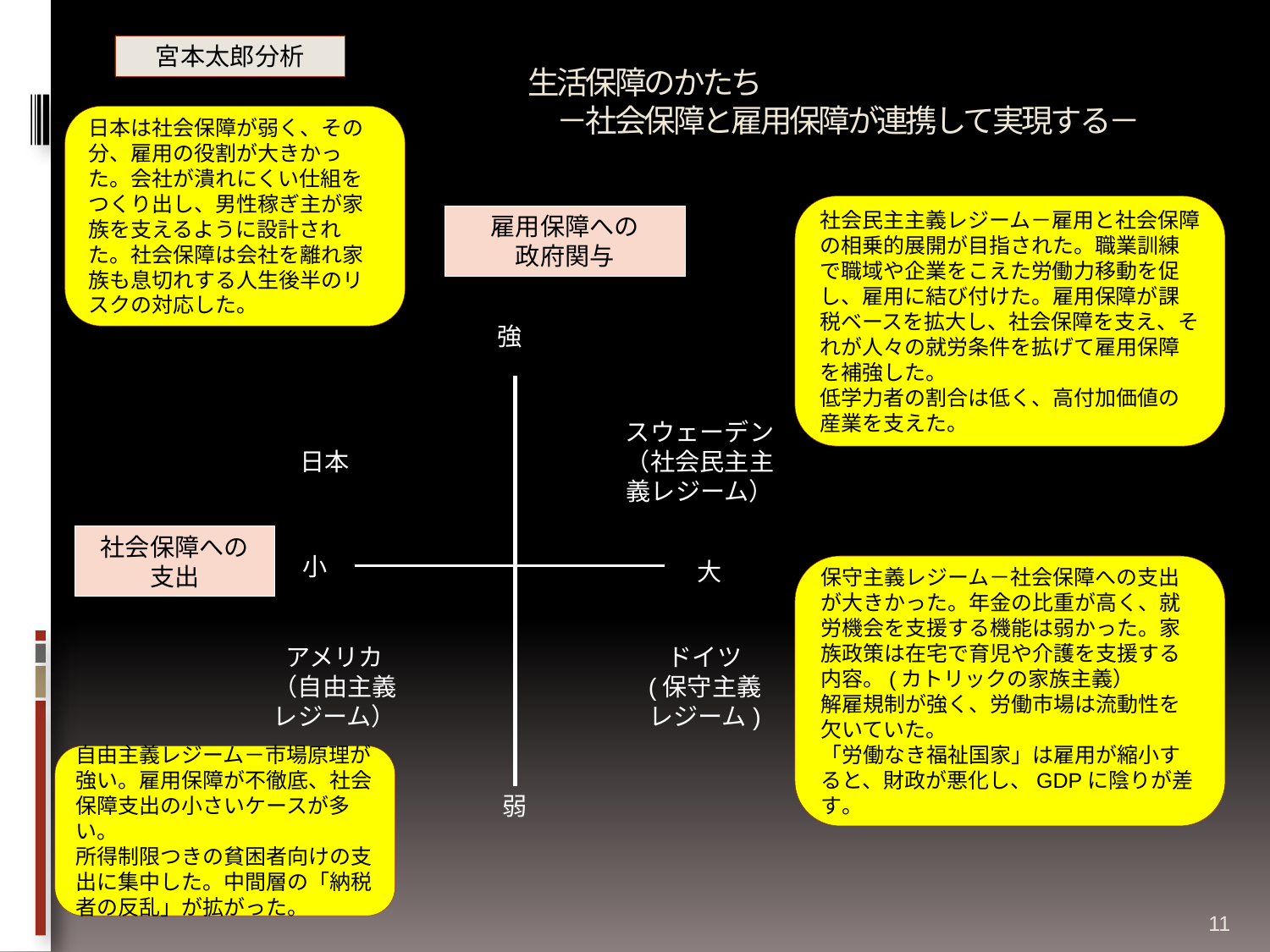

宮本太郎分析
# 生活保障のかたち 　－社会保障と雇用保障が連携して実現する－
日本は社会保障が弱く、その分、雇用の役割が大きかった。会社が潰れにくい仕組をつくり出し、男性稼ぎ主が家族を支えるように設計された。社会保障は会社を離れ家族も息切れする人生後半のリスクの対応した。

社会民主主義レジーム－雇用と社会保障の相乗的展開が目指された。職業訓練で職域や企業をこえた労働力移動を促し、雇用に結び付けた。雇用保障が課税ベースを拡大し、社会保障を支え、それが人々の就労条件を拡げて雇用保障を補強した。
低学力者の割合は低く、高付加価値の産業を支えた。
雇用保障への
政府関与
強
スウェーデン
（社会民主主義レジーム）
日本
社会保障への
支出
小
大
保守主義レジーム－社会保障への支出が大きかった。年金の比重が高く、就労機会を支援する機能は弱かった。家族政策は在宅で育児や介護を支援する内容。(カトリックの家族主義）
解雇規制が強く、労働市場は流動性を欠いていた。
「労働なき福祉国家」は雇用が縮小すると、財政が悪化し、GDPに陰りが差す。
アメリカ
（自由主義
レジーム）
ドイツ
(保守主義
レジーム)
自由主義レジーム－市場原理が強い。雇用保障が不徹底、社会保障支出の小さいケースが多い。
所得制限つきの貧困者向けの支出に集中した。中間層の「納税者の反乱」が拡がった。
弱
11